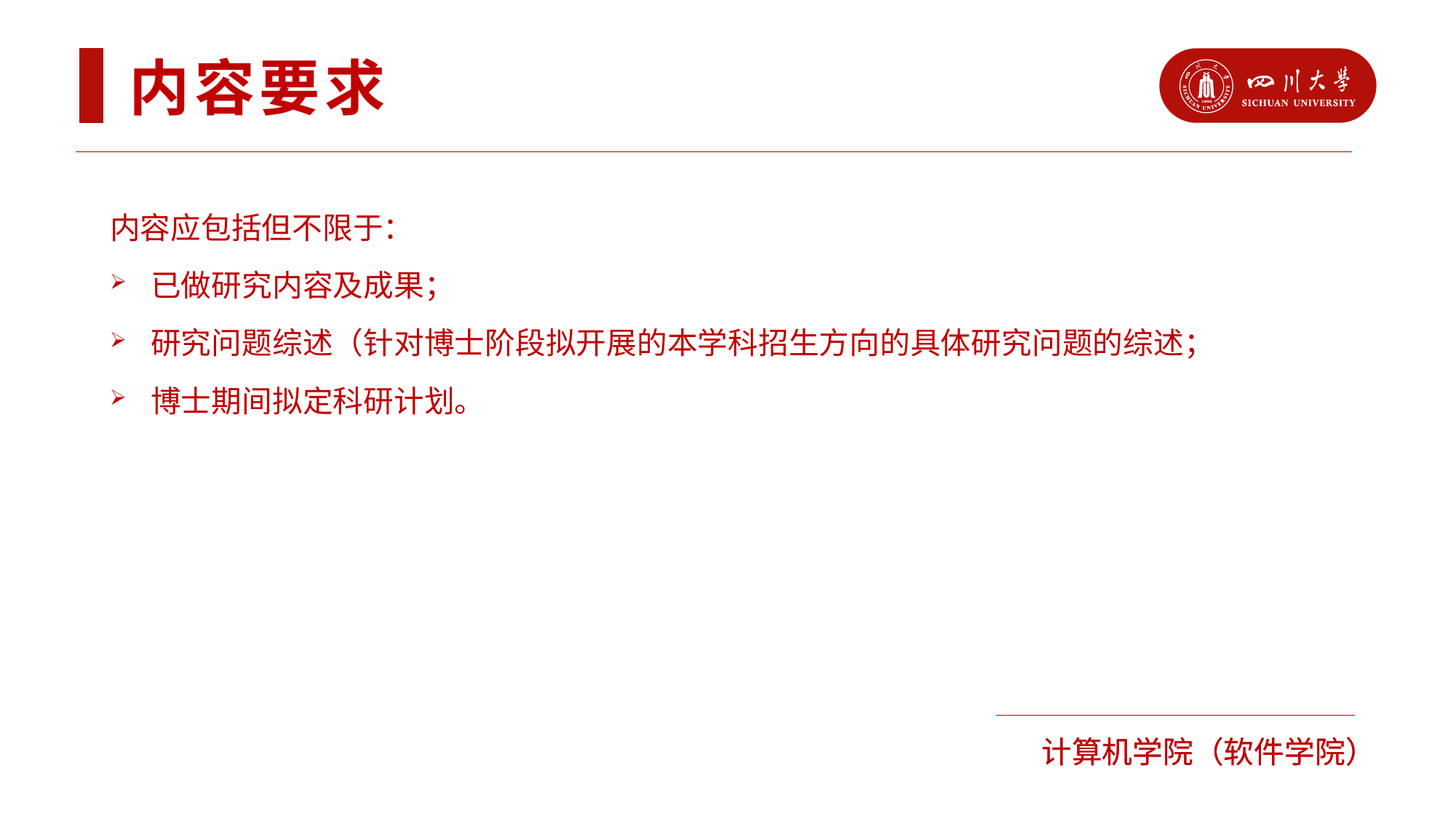

内容要求
内容应包括但不限于：
已做研究内容及成果；
研究问题综述（针对博士阶段拟开展的本学科招生方向的具体研究问题的综述；
博士期间拟定科研计划。